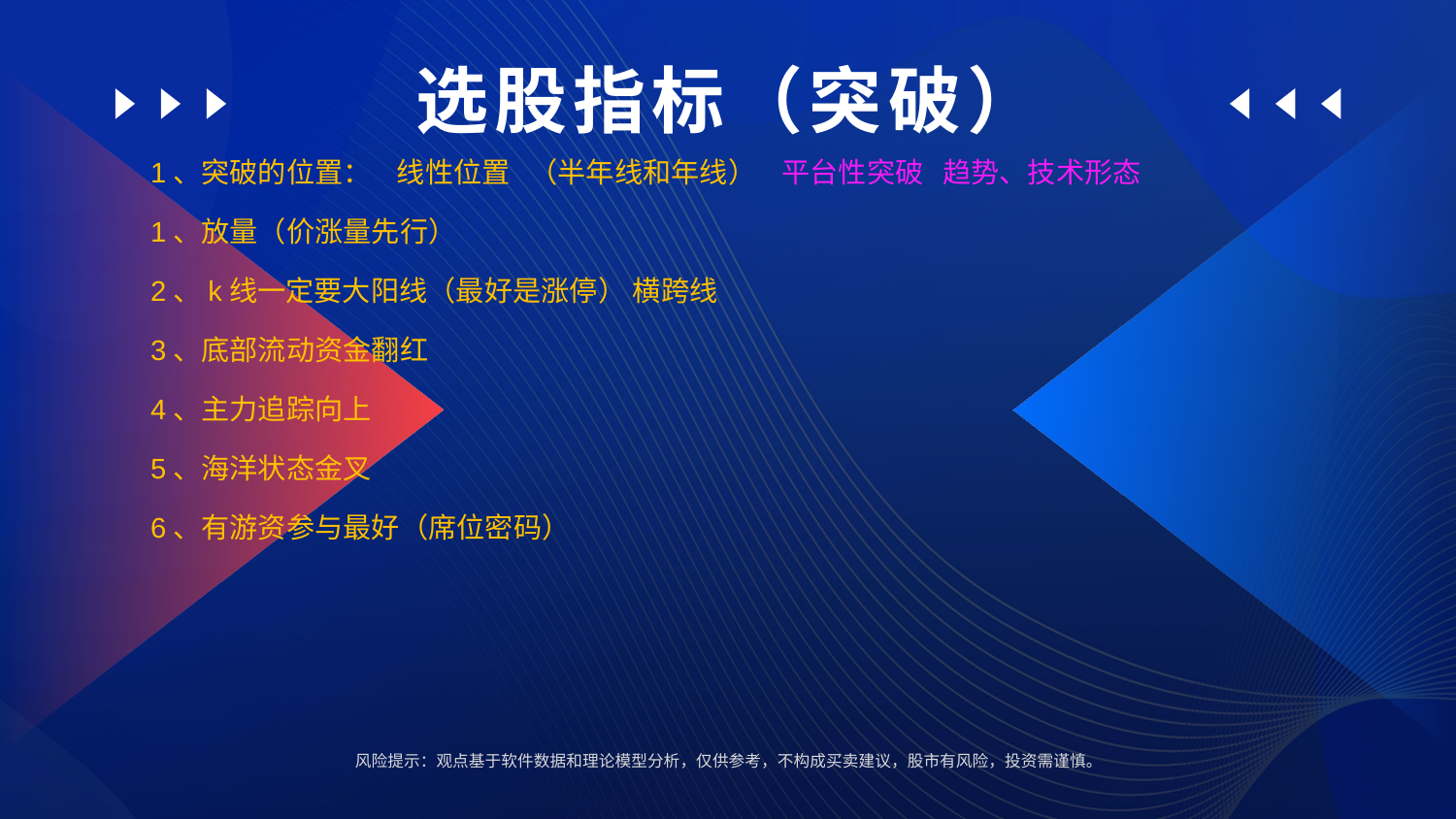

选股指标（突破）
1、突破的位置：    线性位置   （半年线和年线）    平台性突破   趋势、技术形态
1、放量（价涨量先行）
2、k线一定要大阳线（最好是涨停） 横跨线
3、底部流动资金翻红
4、主力追踪向上
5、海洋状态金叉
6、有游资参与最好（席位密码）